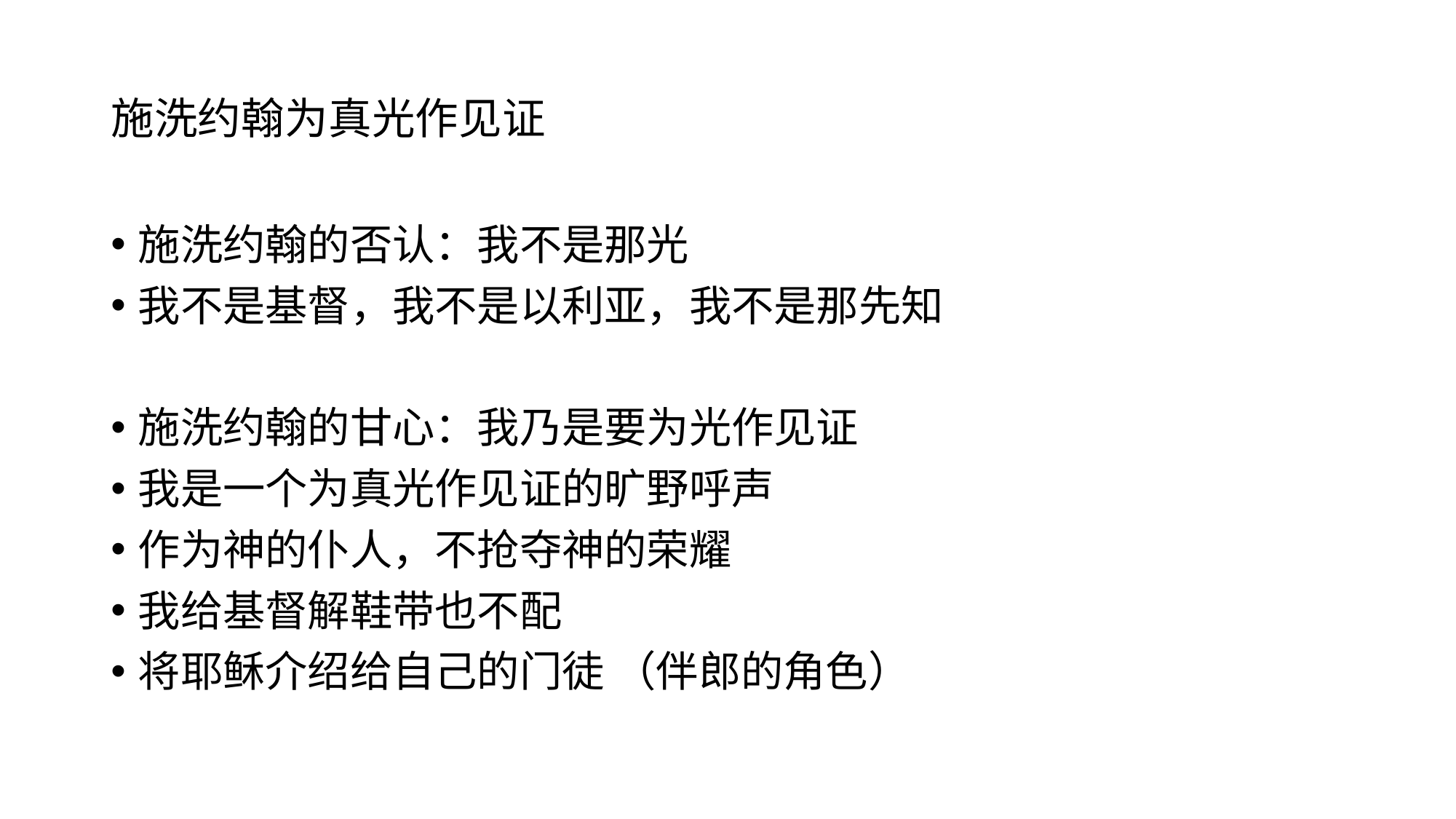

# 施洗约翰为真光作见证
施洗约翰的否认：我不是那光
我不是基督，我不是以利亚，我不是那先知

施洗约翰的甘心：我乃是要为光作见证
我是一个为真光作见证的旷野呼声
作为神的仆人，不抢夺神的荣耀
我给基督解鞋带也不配
将耶稣介绍给自己的门徒 （伴郎的角色）